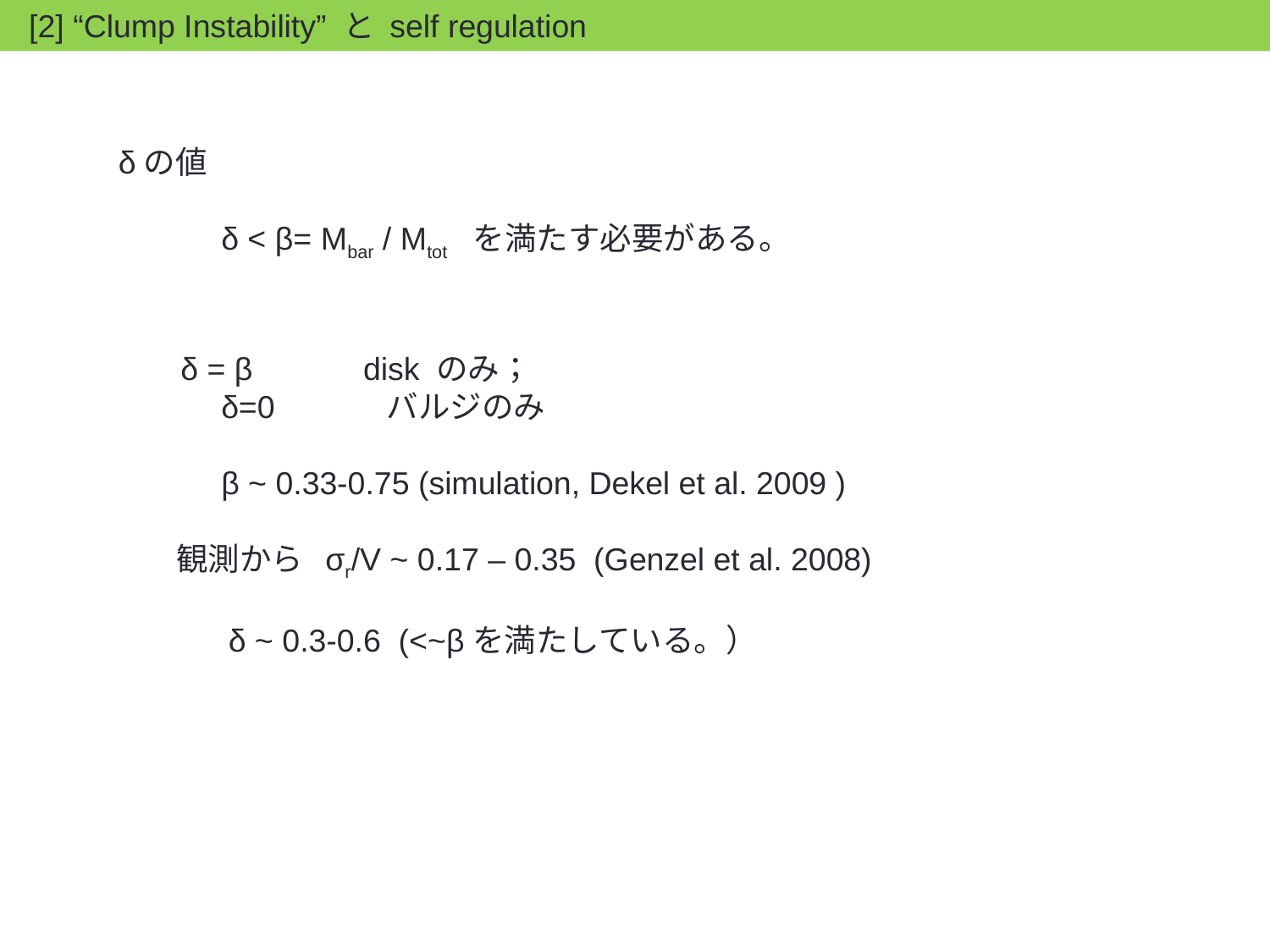

[2] “Clump Instability” と self regulation
δの値

　　　δ < β= Mbar / Mtot　を満たす必要がある。

       δ = β　　　disk のみ；
　　　δ=0 　　　バルジのみ

　　　β ~ 0.33-0.75 (simulation, Dekel et al. 2009 )

       観測から  σr/V ~ 0.17 – 0.35  (Genzel et al. 2008)

　　　 δ ~ 0.3-0.6  (<~βを満たしている。）